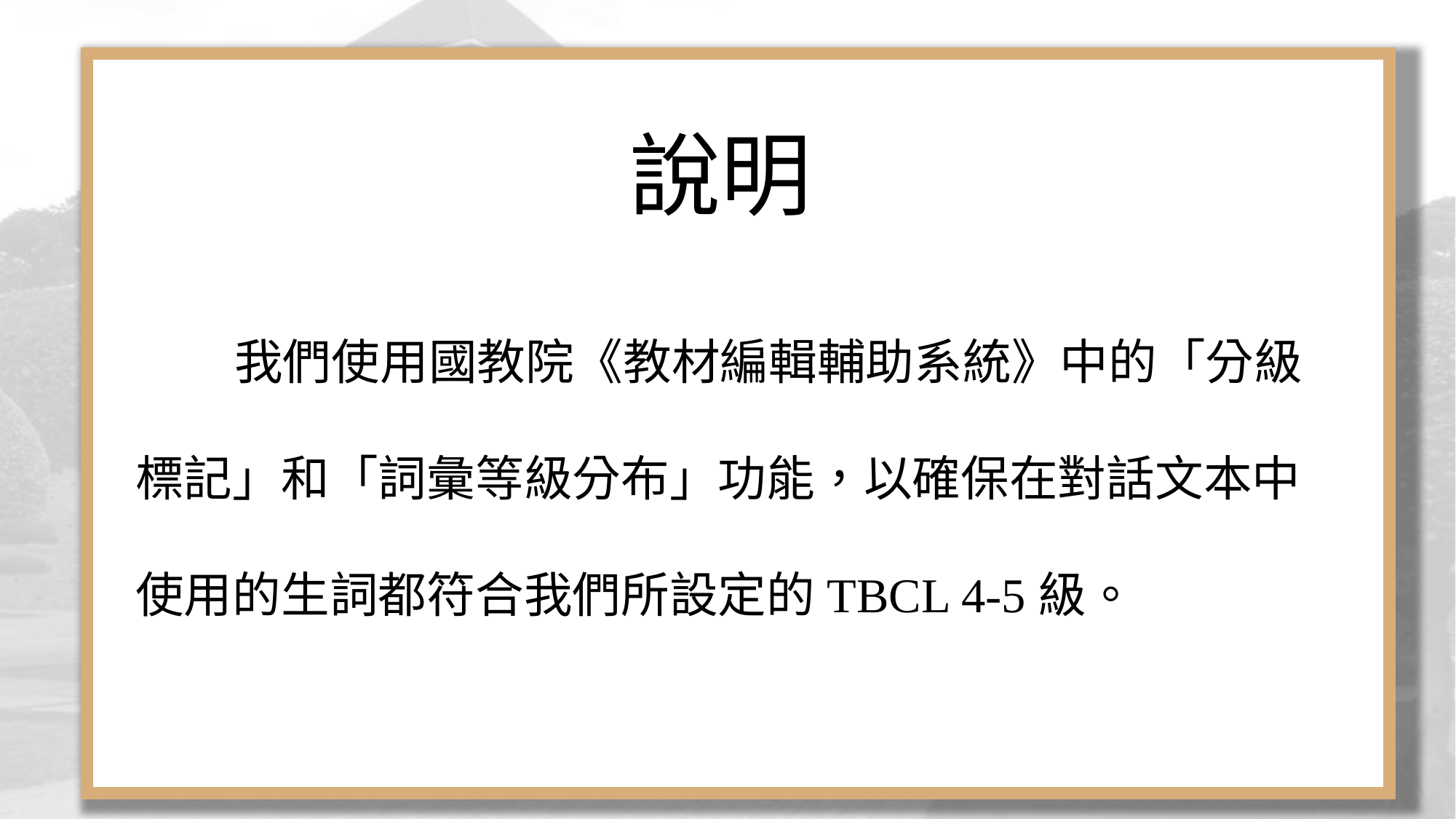

說明
   我們使用國教院《教材編輯輔助系統》中的「分級標記」和「詞彙等級分布」功能，以確保在對話文本中使用的生詞都符合我們所設定的TBCL 4-5級。